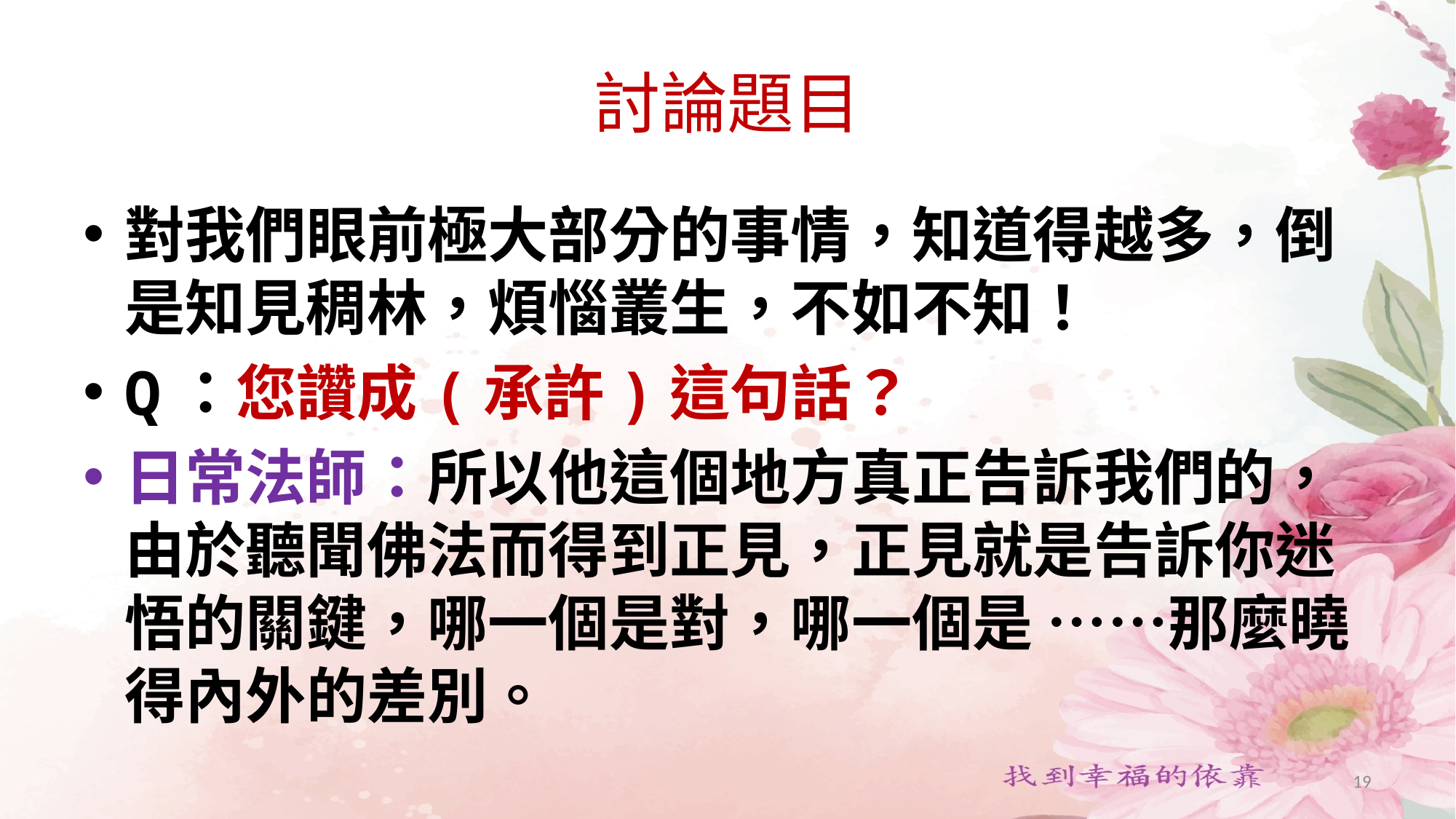

# 討論題目
對我們眼前極大部分的事情，知道得越多，倒是知見稠林，煩惱叢生，不如不知！
Q：您讚成(承許)這句話？
日常法師：所以他這個地方真正告訴我們的，由於聽聞佛法而得到正見，正見就是告訴你迷悟的關鍵，哪一個是對，哪一個是 ……那麼曉得內外的差別。
19